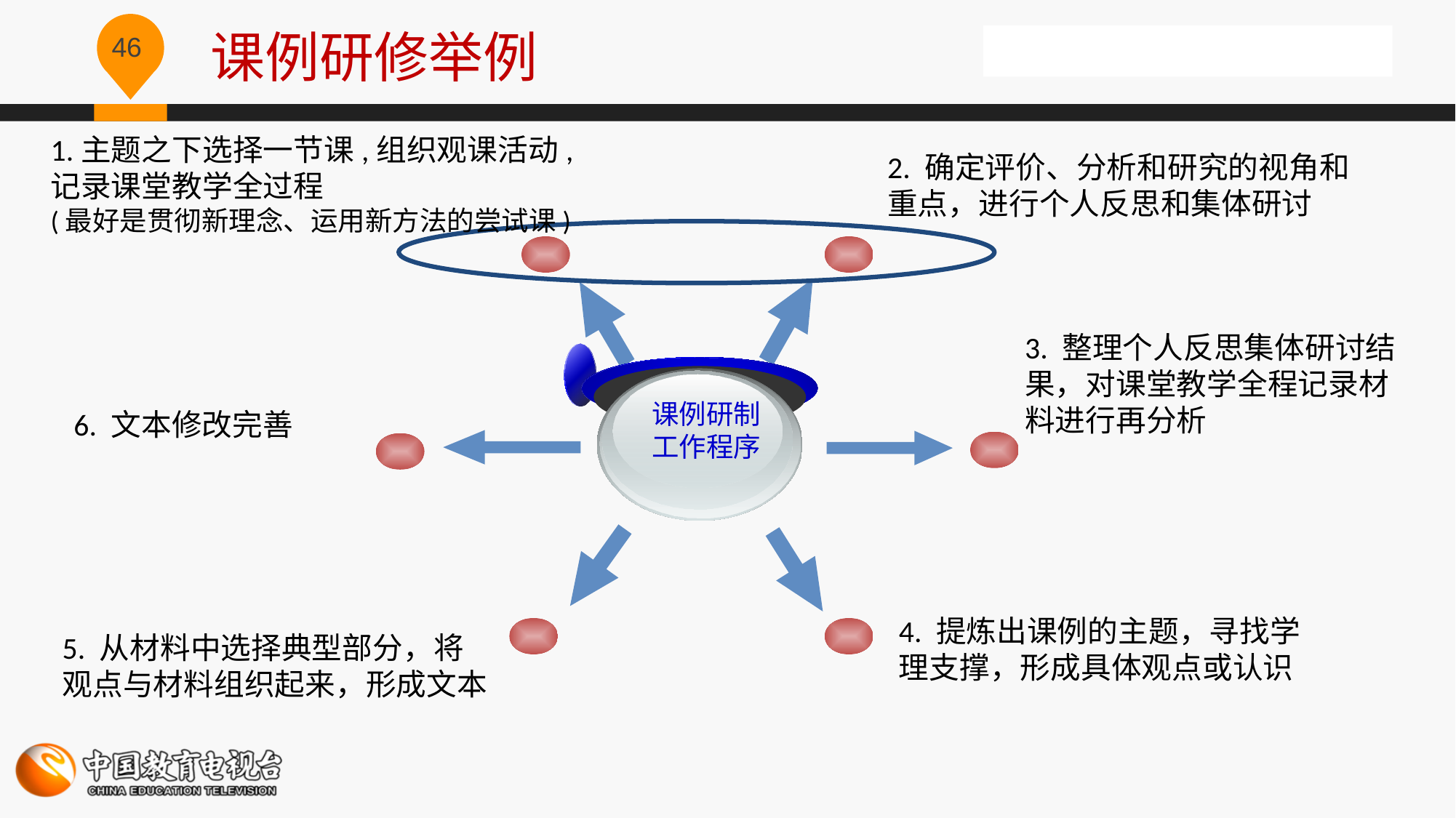

# 课例研修举例
1.主题之下选择一节课,组织观课活动,记录课堂教学全过程
(最好是贯彻新理念、运用新方法的尝试课)
2. 确定评价、分析和研究的视角和重点，进行个人反思和集体研讨

3. 整理个人反思集体研讨结果，对课堂教学全程记录材料进行再分析

课例研制
工作程序
6. 文本修改完善

4. 提炼出课例的主题，寻找学理支撑，形成具体观点或认识

5. 从材料中选择典型部分，将观点与材料组织起来，形成文本